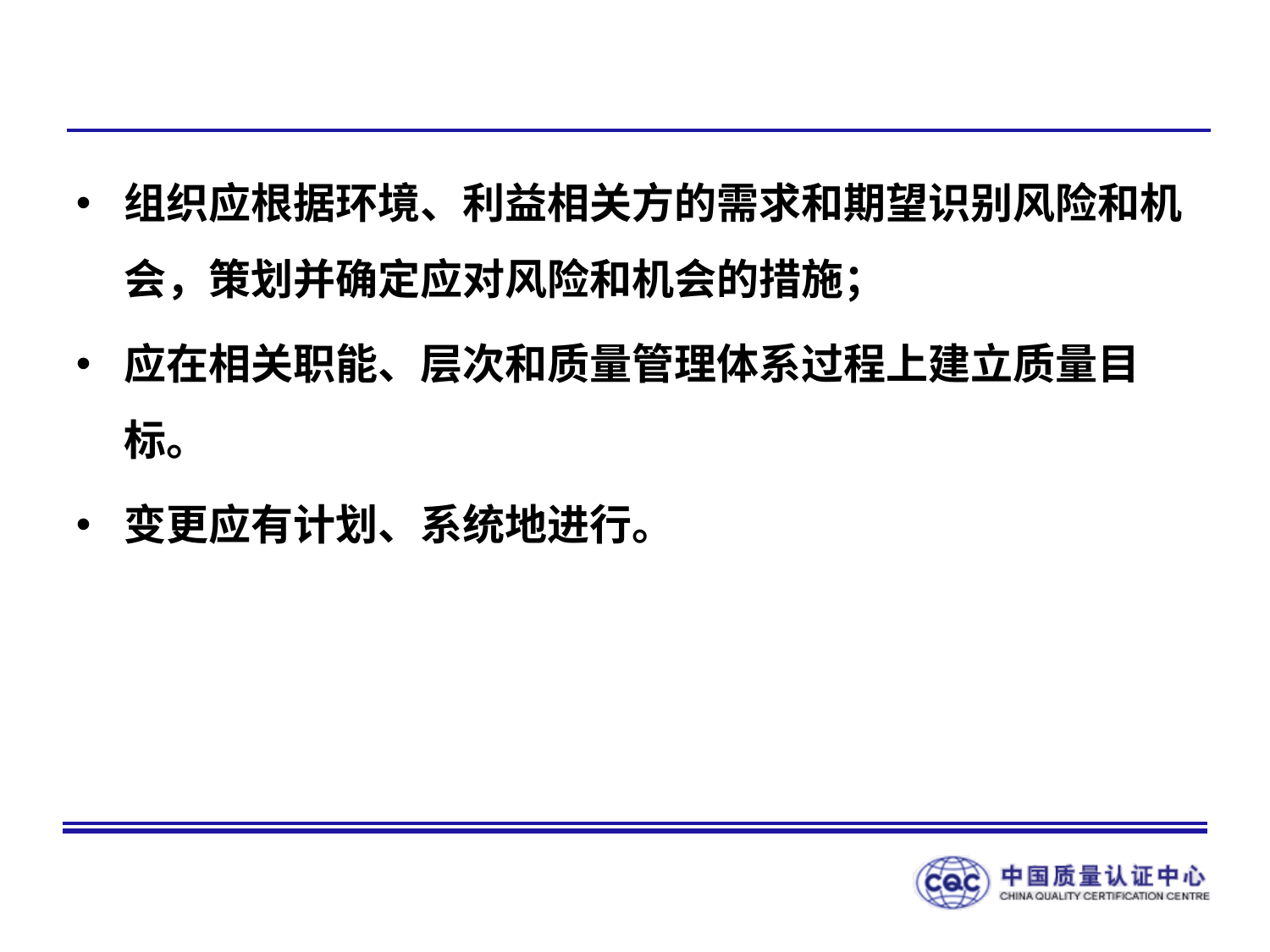

#
组织应根据环境、利益相关方的需求和期望识别风险和机会，策划并确定应对风险和机会的措施；
应在相关职能、层次和质量管理体系过程上建立质量目标。
变更应有计划、系统地进行。